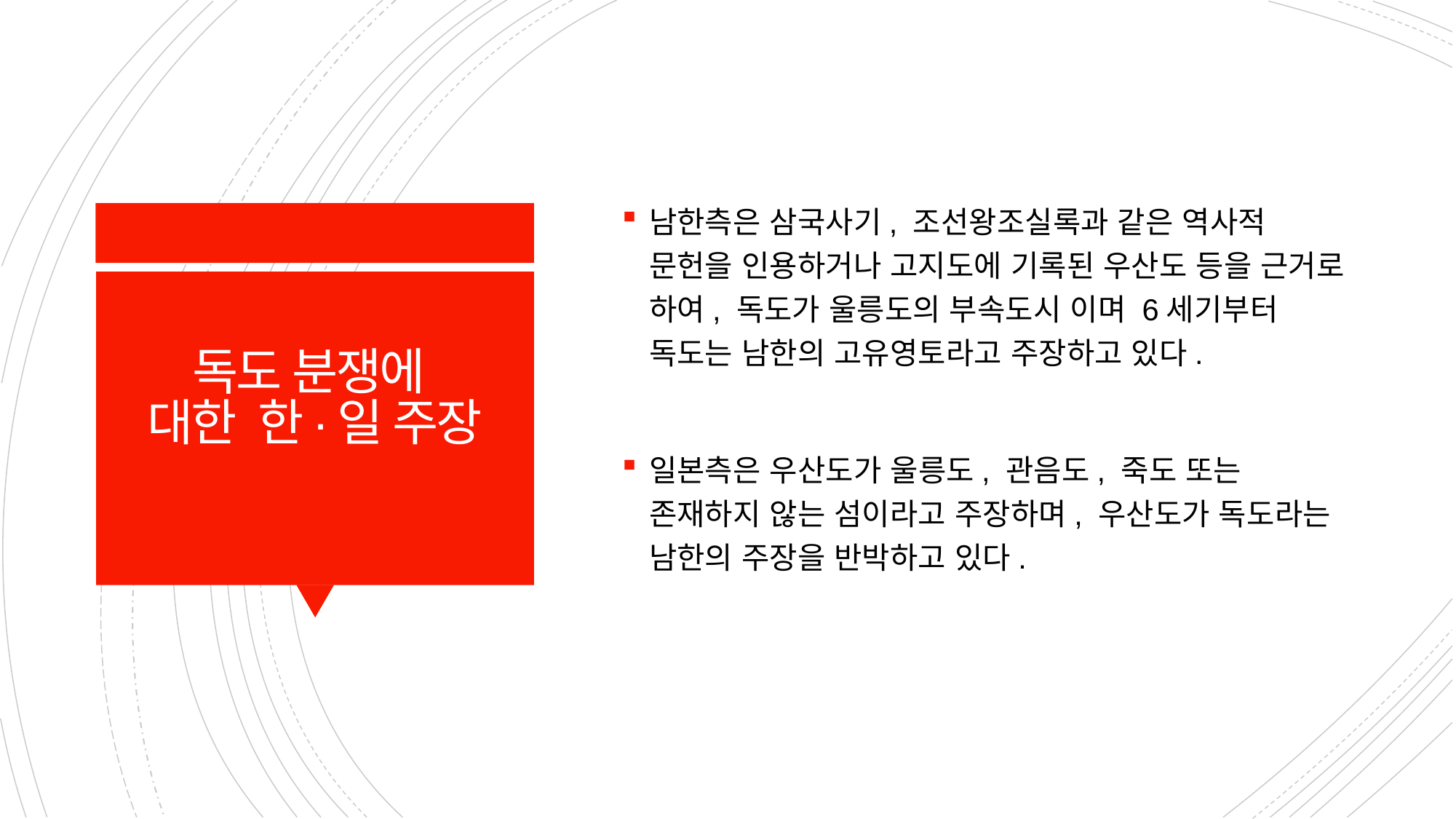

남한측은 삼국사기, 조선왕조실록과 같은 역사적 문헌을 인용하거나 고지도에 기록된 우산도 등을 근거로 하여, 독도가 울릉도의 부속도시 이며 6세기부터 독도는 남한의 고유영토라고 주장하고 있다.

일본측은 우산도가 울릉도, 관음도, 죽도 또는 존재하지 않는 섬이라고 주장하며, 우산도가 독도라는 남한의 주장을 반박하고 있다.

# 독도 분쟁에 대한  한 ∙ 일 주장